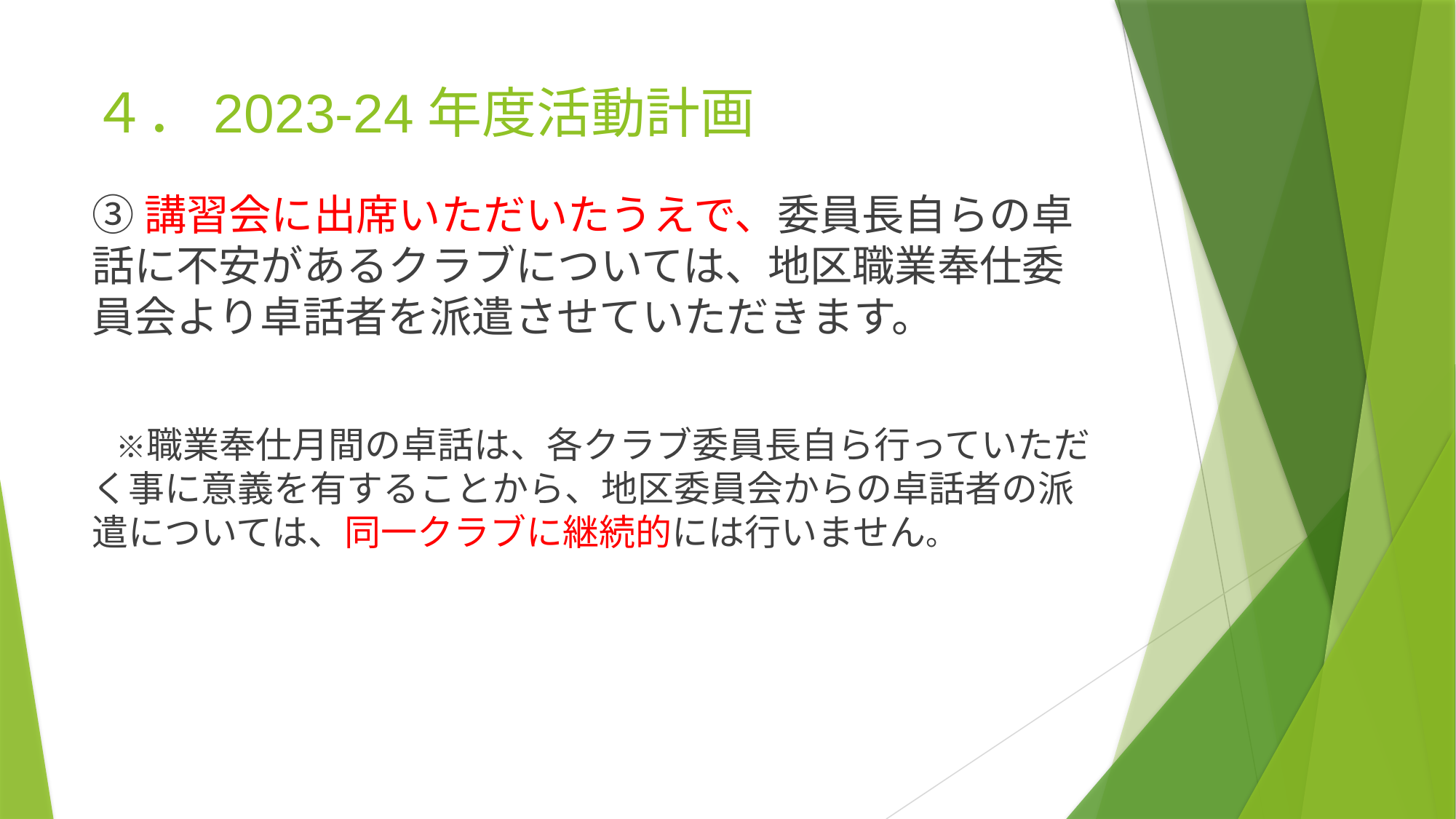

# ４．2023-24年度活動計画
③講習会に出席いただいたうえで、委員長自らの卓話に不安があるクラブについては、地区職業奉仕委員会より卓話者を派遣させていただきます。

　　※職業奉仕月間の卓話は、各クラブ委員長自ら行っていただく事に意義を有することから、地区委員会からの卓話者の派遣については、同一クラブに継続的には行いません。